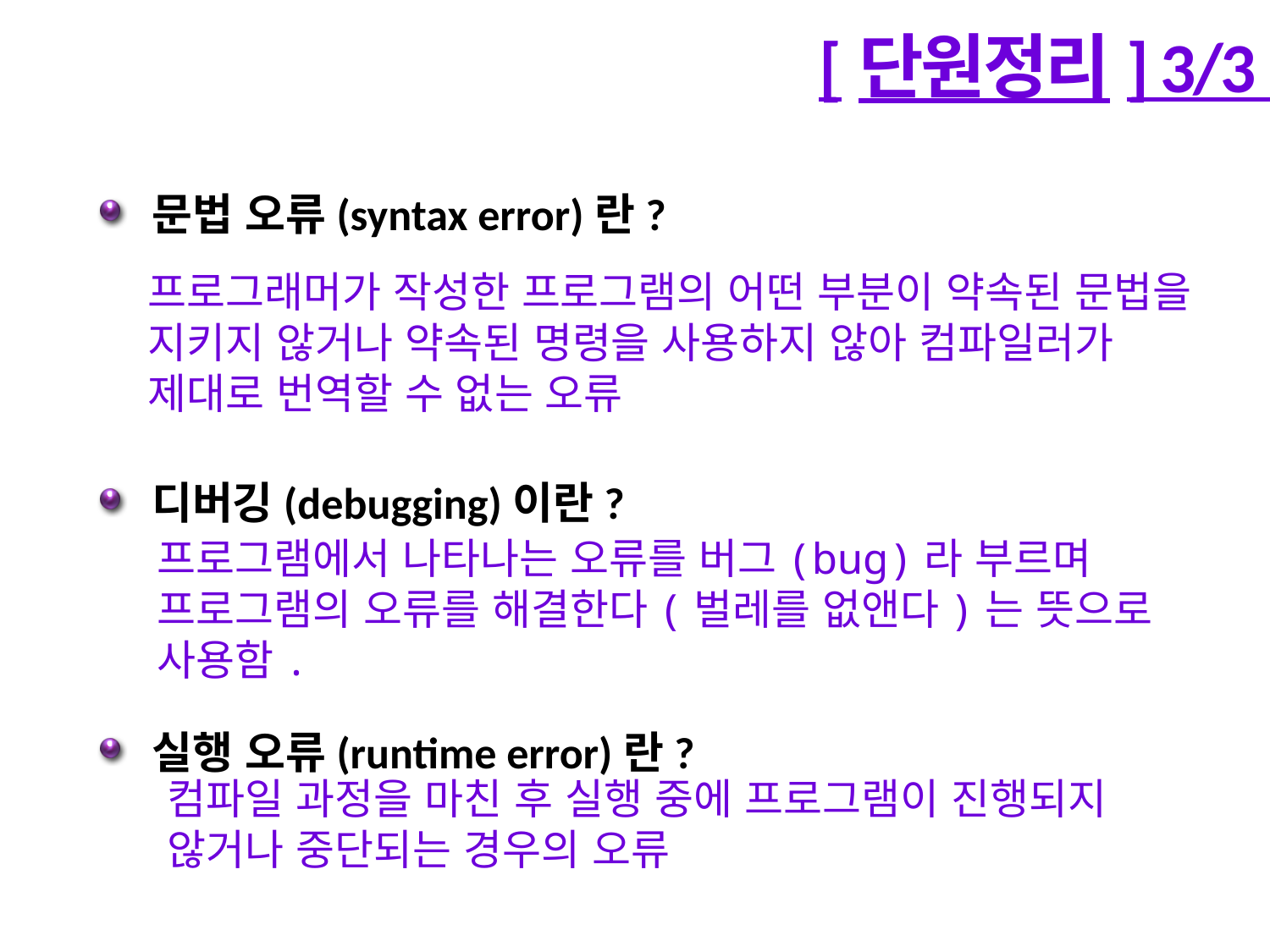

# [단원정리] 3/3
문법 오류(syntax error)란?

디버깅(debugging)이란?

실행 오류(runtime error)란?

프로그래머가 작성한 프로그램의 어떤 부분이 약속된 문법을 지키지 않거나 약속된 명령을 사용하지 않아 컴파일러가 제대로 번역할 수 없는 오류
프로그램에서 나타나는 오류를 버그(bug)라 부르며 프로그램의 오류를 해결한다(벌레를 없앤다)는 뜻으로 사용함.
컴파일 과정을 마친 후 실행 중에 프로그램이 진행되지 않거나 중단되는 경우의 오류